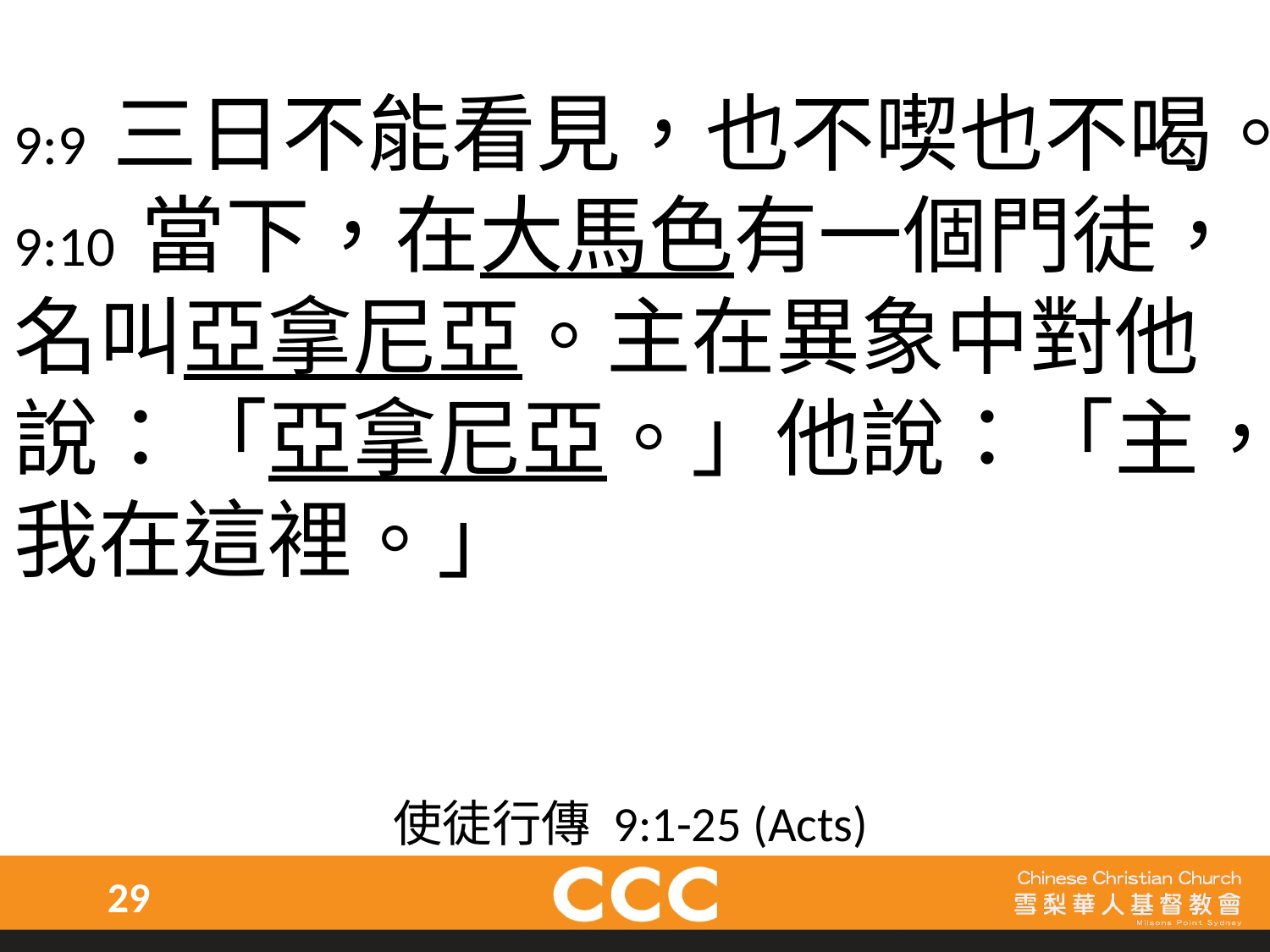

9:9 三日不能看見，也不喫也不喝。
9:10 當下，在大馬色有一個門徒，名叫亞拿尼亞。主在異象中對他說：「亞拿尼亞。」他說：「主，我在這裡。」

使徒行傳 9:1-25 (Acts)
29